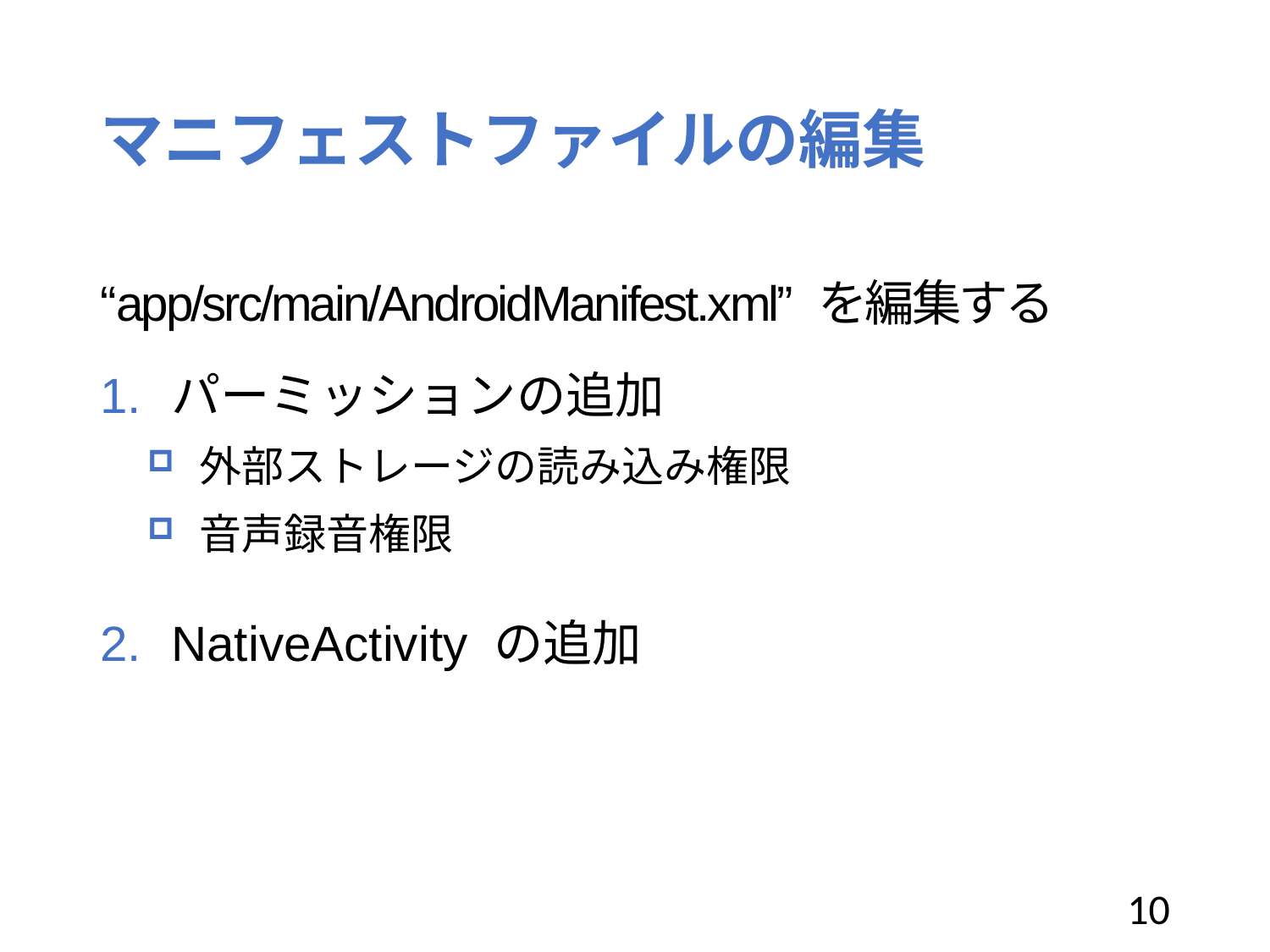

# マニフェストファイルの編集
“app/src/main/AndroidManifest.xml” を編集する
パーミッションの追加
外部ストレージの読み込み権限
音声録音権限
NativeActivity の追加
10